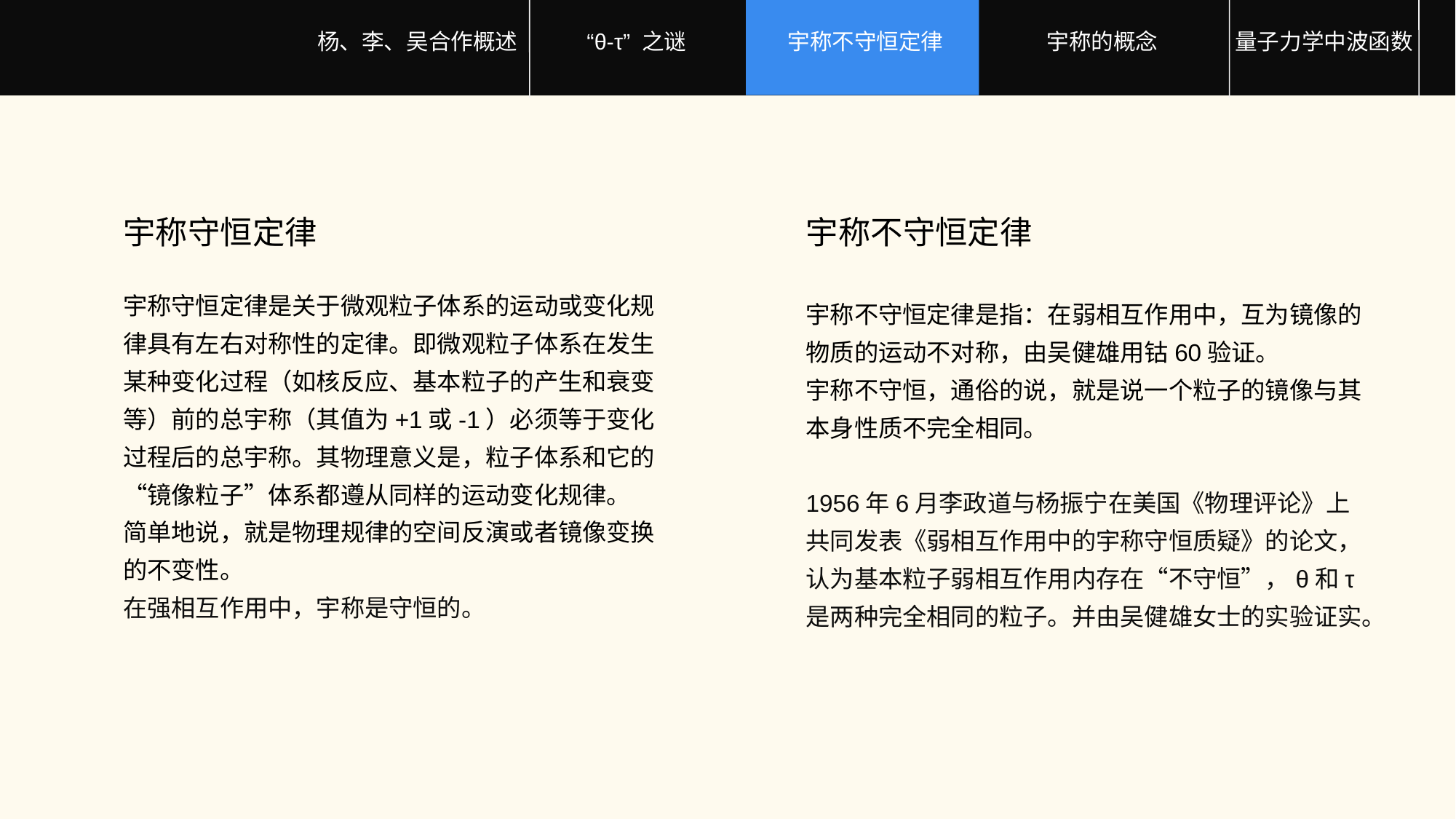

“θ-τ” 之谜
量子力学中波函数
杨、李、吴合作概述
宇称不守恒定律
宇称的概念
宇称守恒定律
宇称不守恒定律
宇称守恒定律是关于微观粒子体系的运动或变化规律具有左右对称性的定律。即微观粒子体系在发生某种变化过程（如核反应、基本粒子的产生和衰变等）前的总宇称（其值为+1或-1）必须等于变化过程后的总宇称。其物理意义是，粒子体系和它的“镜像粒子”体系都遵从同样的运动变化规律。
简单地说，就是物理规律的空间反演或者镜像变换的不变性。
在强相互作用中，宇称是守恒的。
宇称不守恒定律是指：在弱相互作用中，互为镜像的物质的运动不对称，由吴健雄用钴60验证。
宇称不守恒，通俗的说，就是说一个粒子的镜像与其本身性质不完全相同。

1956年6月李政道与杨振宁在美国《物理评论》上共同发表《弱相互作用中的宇称守恒质疑》的论文，认为基本粒子弱相互作用内存在“不守恒”，θ和τ是两种完全相同的粒子。并由吴健雄女士的实验证实。